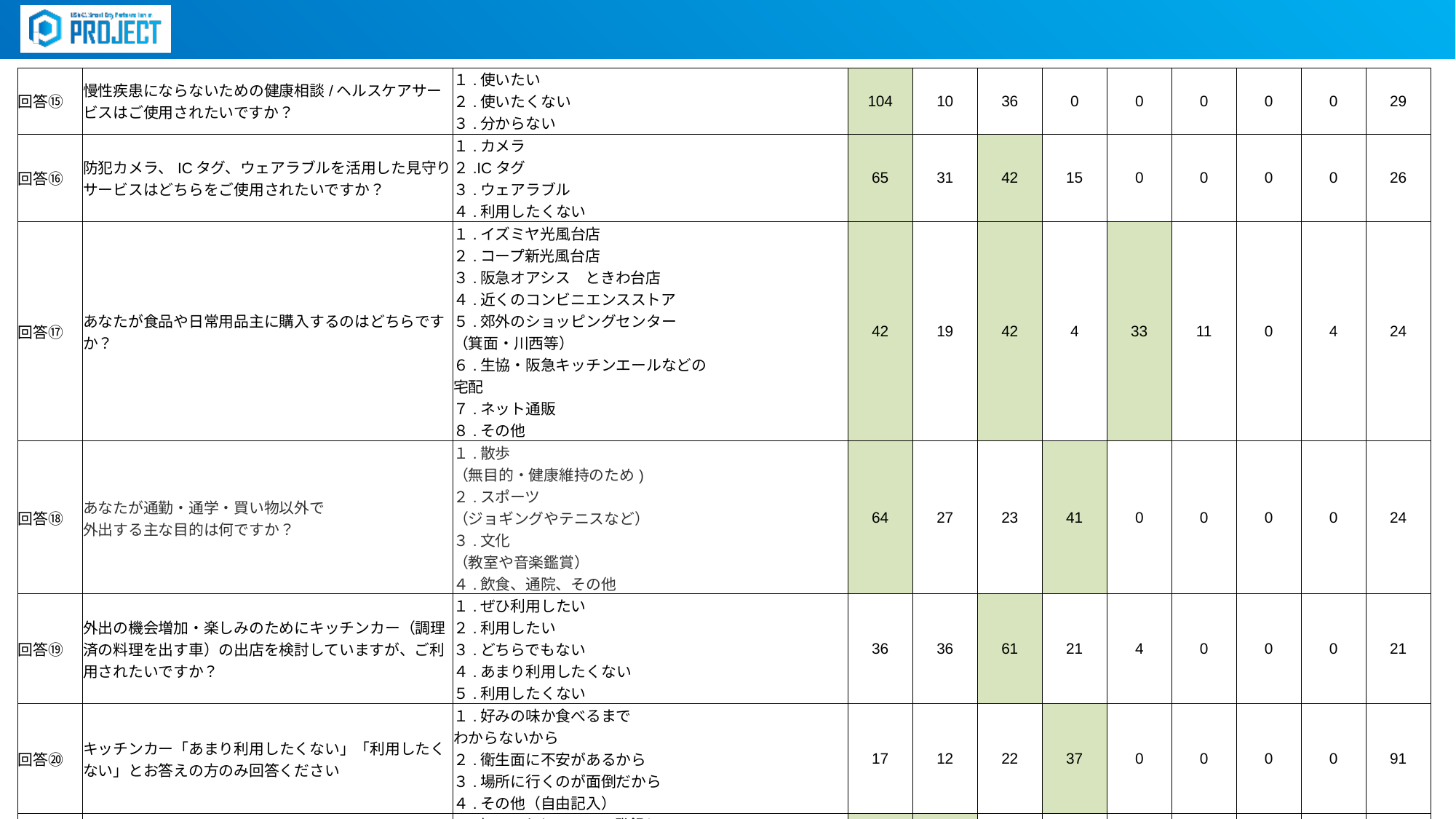

| 回答⑮ | 慢性疾患にならないための健康相談/ヘルスケアサービスはご使用されたいですか？ | １.使いたい ２.使いたくない ３.分からない | 104 | 10 | 36 | 0 | 0 | 0 | 0 | 0 | 29 |
| --- | --- | --- | --- | --- | --- | --- | --- | --- | --- | --- | --- |
| 回答⑯ | 防犯カメラ、ICタグ、ウェアラブルを活用した見守りサービスはどちらをご使用されたいですか？ | １.カメラ ２.ICタグ ３.ウェアラブル ４.利用したくない | 65 | 31 | 42 | 15 | 0 | 0 | 0 | 0 | 26 |
| 回答⑰ | あなたが食品や日常用品主に購入するのはどちらですか？ | １.イズミヤ光風台店 ２.コープ新光風台店 ３.阪急オアシス　ときわ台店 ４.近くのコンビニエンスストア ５.郊外のショッピングセンター （箕面・川西等） ６.生協・阪急キッチンエールなどの 宅配 ７.ネット通販 ８.その他 | 42 | 19 | 42 | 4 | 33 | 11 | 0 | 4 | 24 |
| 回答⑱ | あなたが通勤・通学・買い物以外で 外出する主な目的は何ですか？ | １.散歩 （無目的・健康維持のため) ２.スポーツ （ジョギングやテニスなど） ３.文化 （教室や音楽鑑賞） ４.飲食、通院、その他 | 64 | 27 | 23 | 41 | 0 | 0 | 0 | 0 | 24 |
| 回答⑲ | 外出の機会増加・楽しみのためにキッチンカー（調理済の料理を出す車）の出店を検討していますが、ご利用されたいですか？ | １.ぜひ利用したい ２.利用したい ３.どちらでもない ４.あまり利用したくない ５.利用したくない | 36 | 36 | 61 | 21 | 4 | 0 | 0 | 0 | 21 |
| 回答⑳ | キッチンカー「あまり利用したくない」「利用したくない」とお答えの方のみ回答ください | １.好みの味か食べるまで わからないから ２.衛生面に不安があるから ３.場所に行くのが面倒だから ４.その他（自由記入） | 17 | 12 | 22 | 37 | 0 | 0 | 0 | 0 | 91 |
| 回答㉑ | あなたは、子どもの安全や防犯・防災情報、各施設のイベント情報などをお伝えする「とよのたんぽぽメール」をご存じですか？ | １.知っており、メール登録している ２.知っているが、メール登録まで 行っていない ３.知らない | 72 | 50 | 27 | 0 | 0 | 0 | 0 | 0 | 30 |